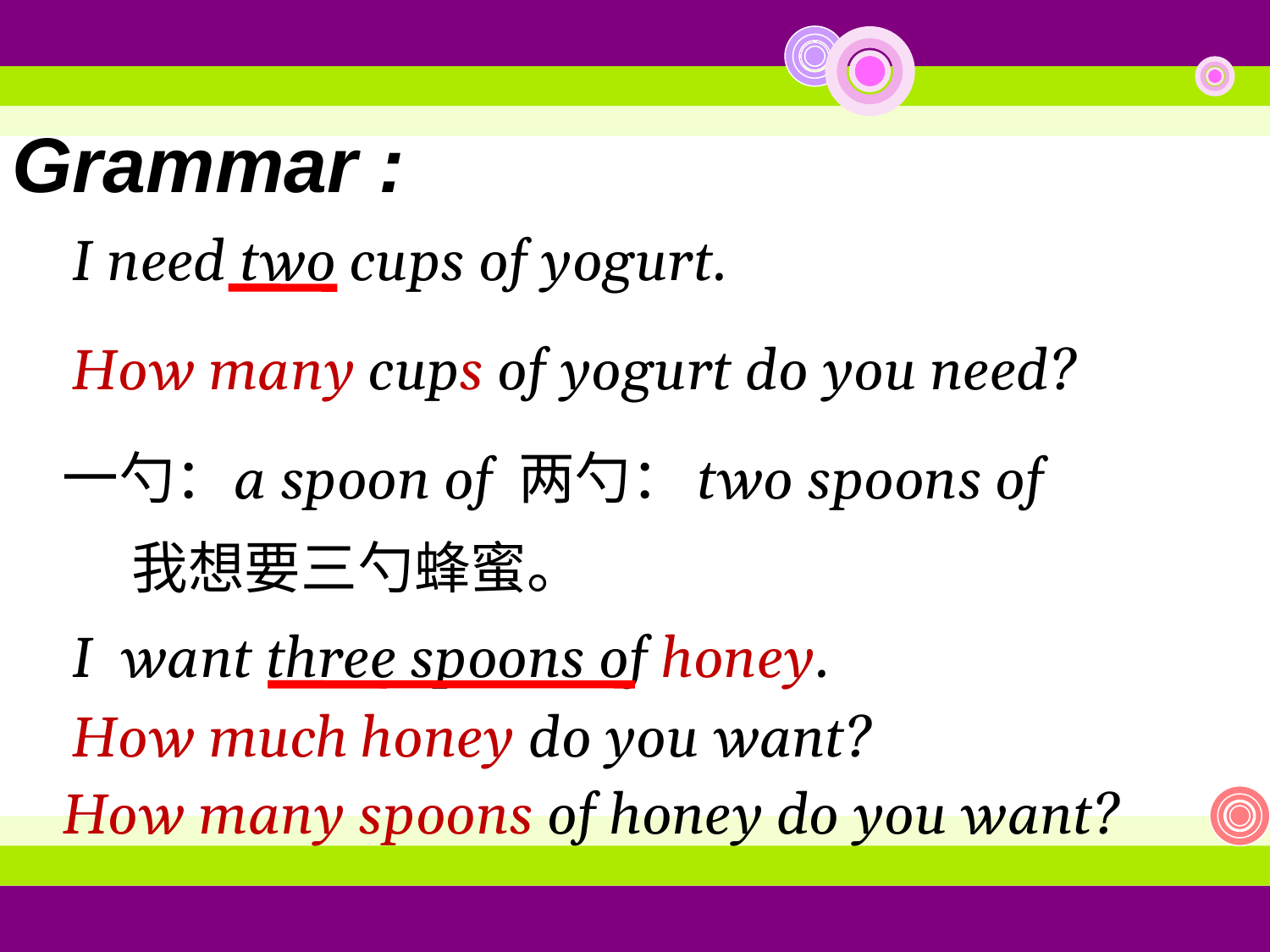

Grammar :
I need two cups of yogurt.
How many cups of yogurt do you need?
一勺：
 a spoon of
两勺：
two spoons of
我想要三勺蜂蜜。
I  want three spoons of honey.
How much honey do you want?
How many spoons of honey do you want?